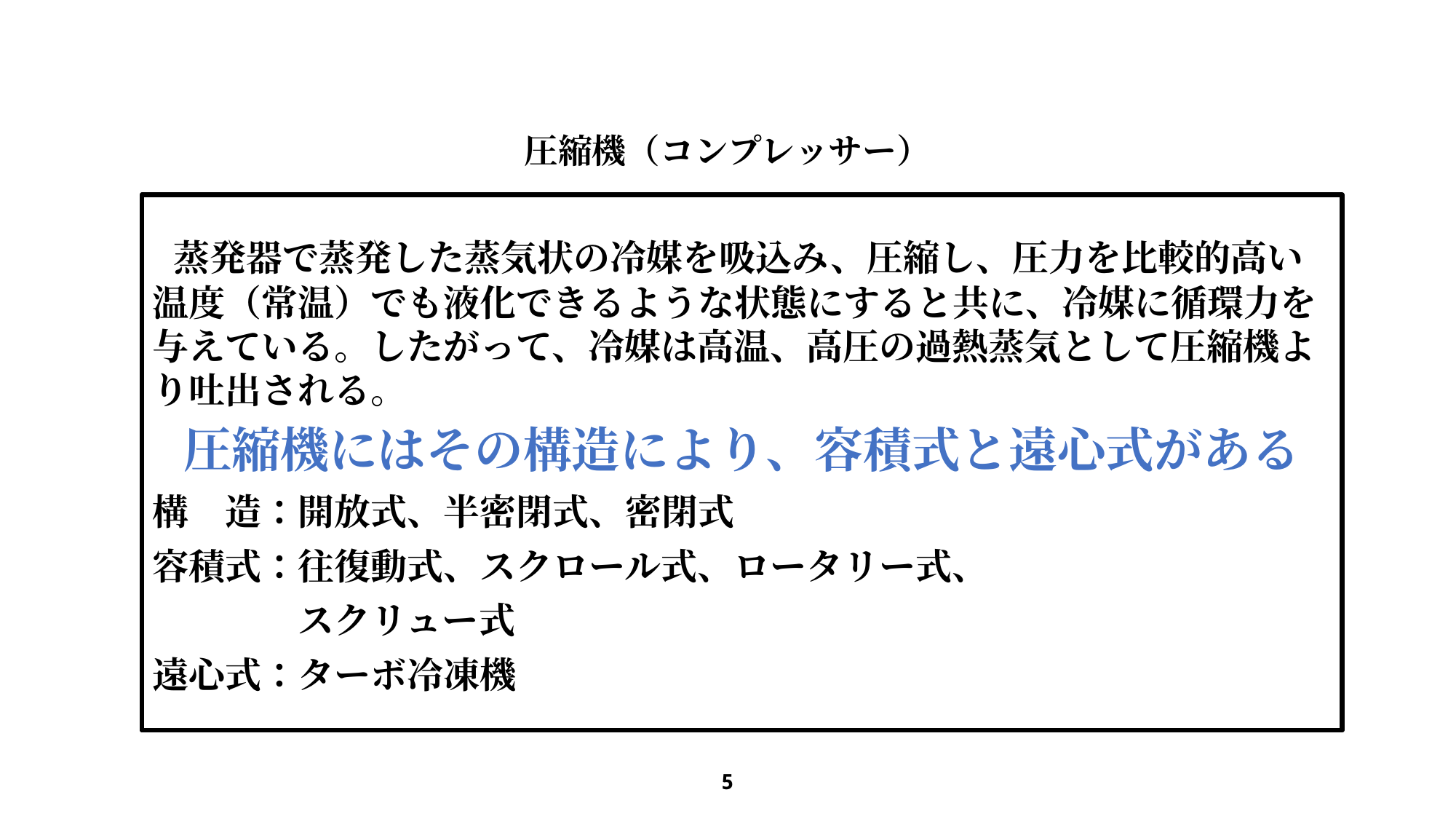

# 圧縮機（コンプレッサー）
 蒸発器で蒸発した蒸気状の冷媒を吸込み、圧縮し、圧力を比較的高い温度（常温）でも液化できるような状態にすると共に、冷媒に循環力を与えている。したがって、冷媒は高温、高圧の過熱蒸気として圧縮機より吐出される。
圧縮機にはその構造により、容積式と遠心式がある
構　造：開放式、半密閉式、密閉式
容積式：往復動式、スクロール式、ロータリー式、
　　　　スクリュー式
遠心式：ターボ冷凍機
5